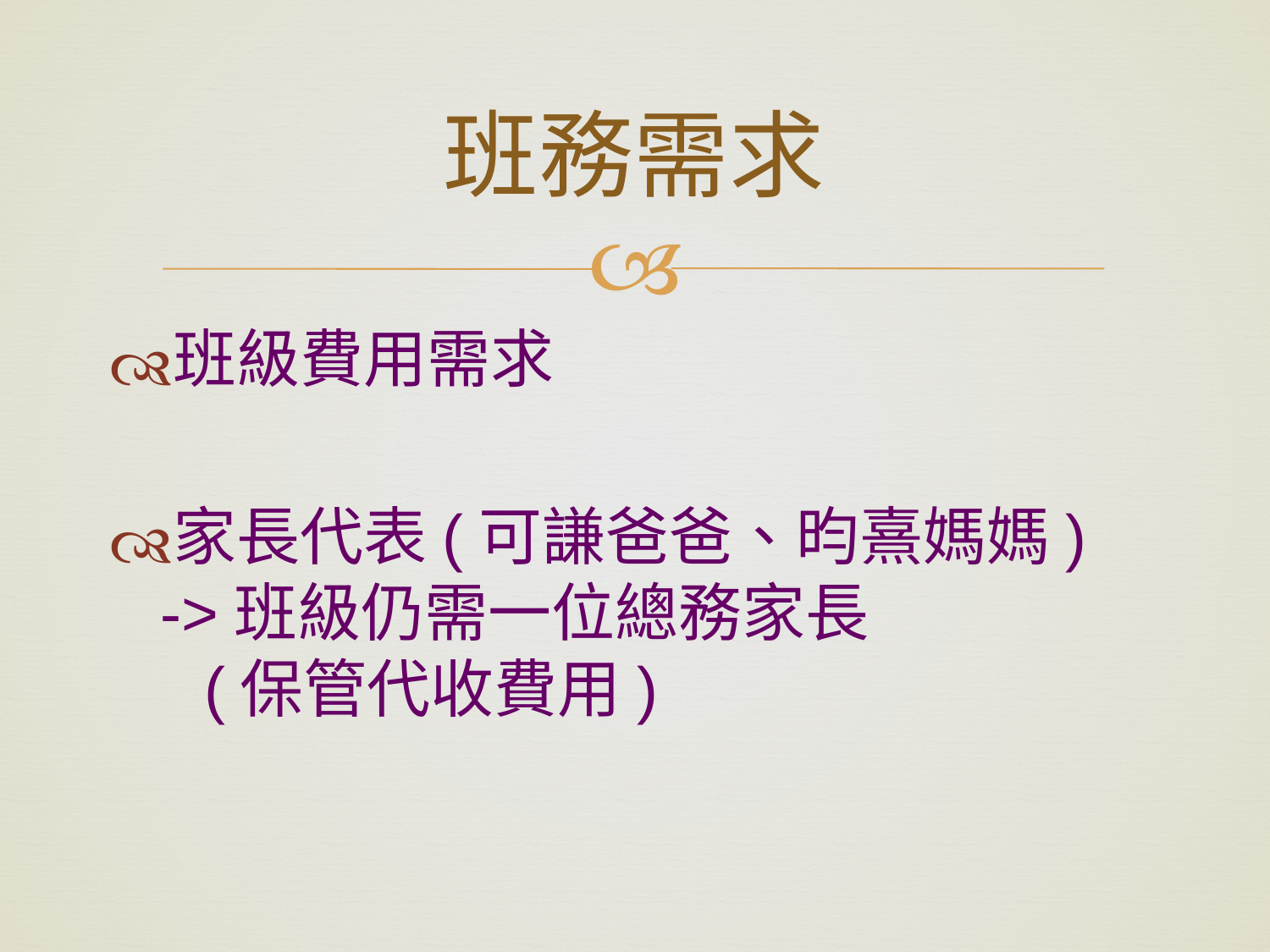

# 班務需求
班級費用需求

家長代表(可謙爸爸、昀熹媽媽)
->班級仍需一位總務家長
  (保管代收費用)